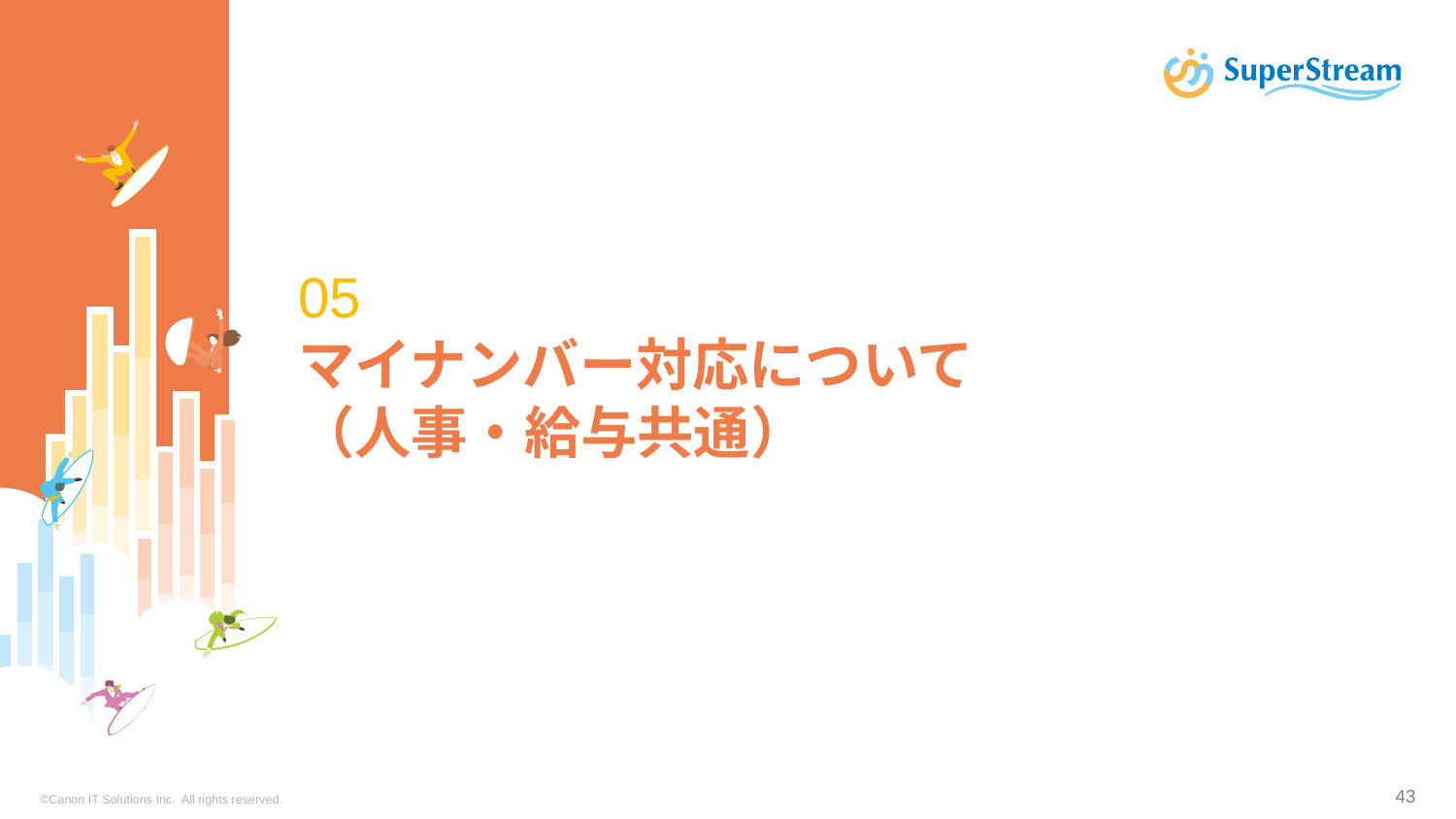

# 05 マイナンバー対応について （人事・給与共通）
©Canon IT Solutions Inc.  All rights reserved.
43